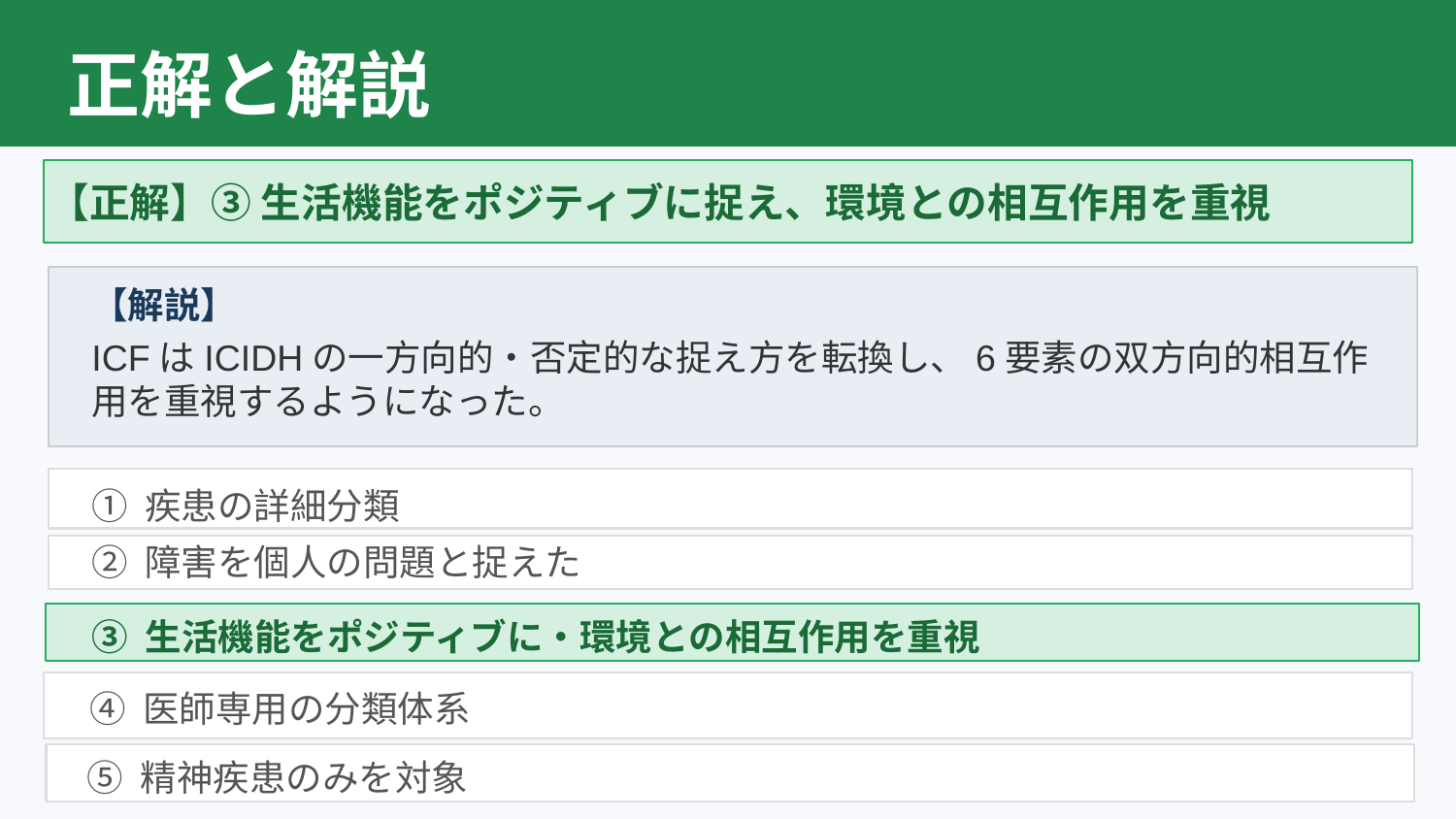

正解と解説

【正解】③ 生活機能をポジティブに捉え、環境との相互作用を重視

【解説】
ICFはICIDHの一方向的・否定的な捉え方を転換し、6要素の双方向的相互作用を重視するようになった。

① 疾患の詳細分類

② 障害を個人の問題と捉えた

③ 生活機能をポジティブに・環境との相互作用を重視

④ 医師専用の分類体系

⑤ 精神疾患のみを対象